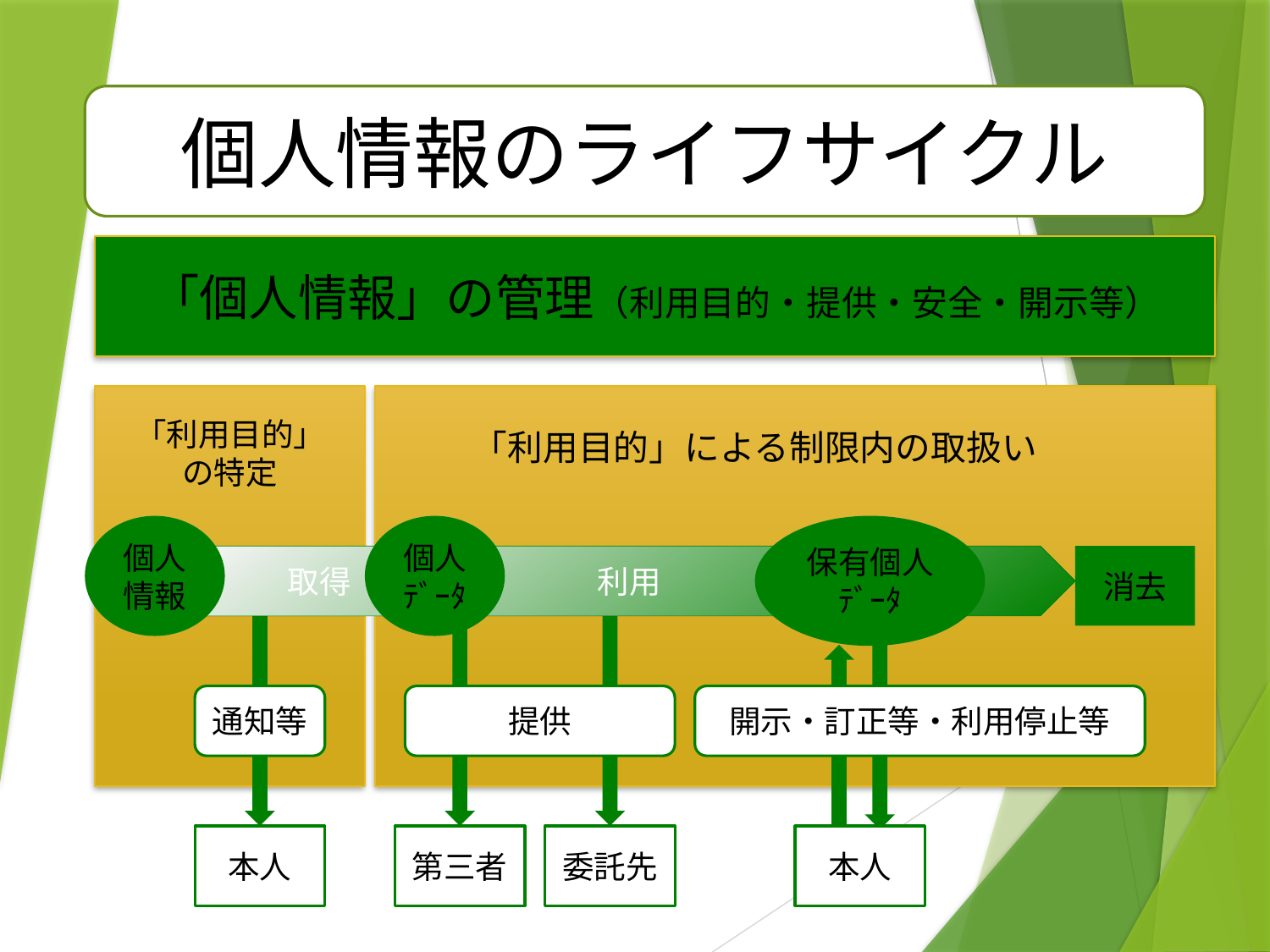

個人情報のライフサイクル
「個人情報」の管理（利用目的・提供・安全・開示等）
「利用目的」
の特定

「利用目的」による制限内の取扱い
個人情報
個人ﾃﾞｰﾀ
保有個人ﾃﾞｰﾀ

消去
取得
利用

通知等
提供
開示・訂正等・利用停止等
本人
第三者
委託先
本人